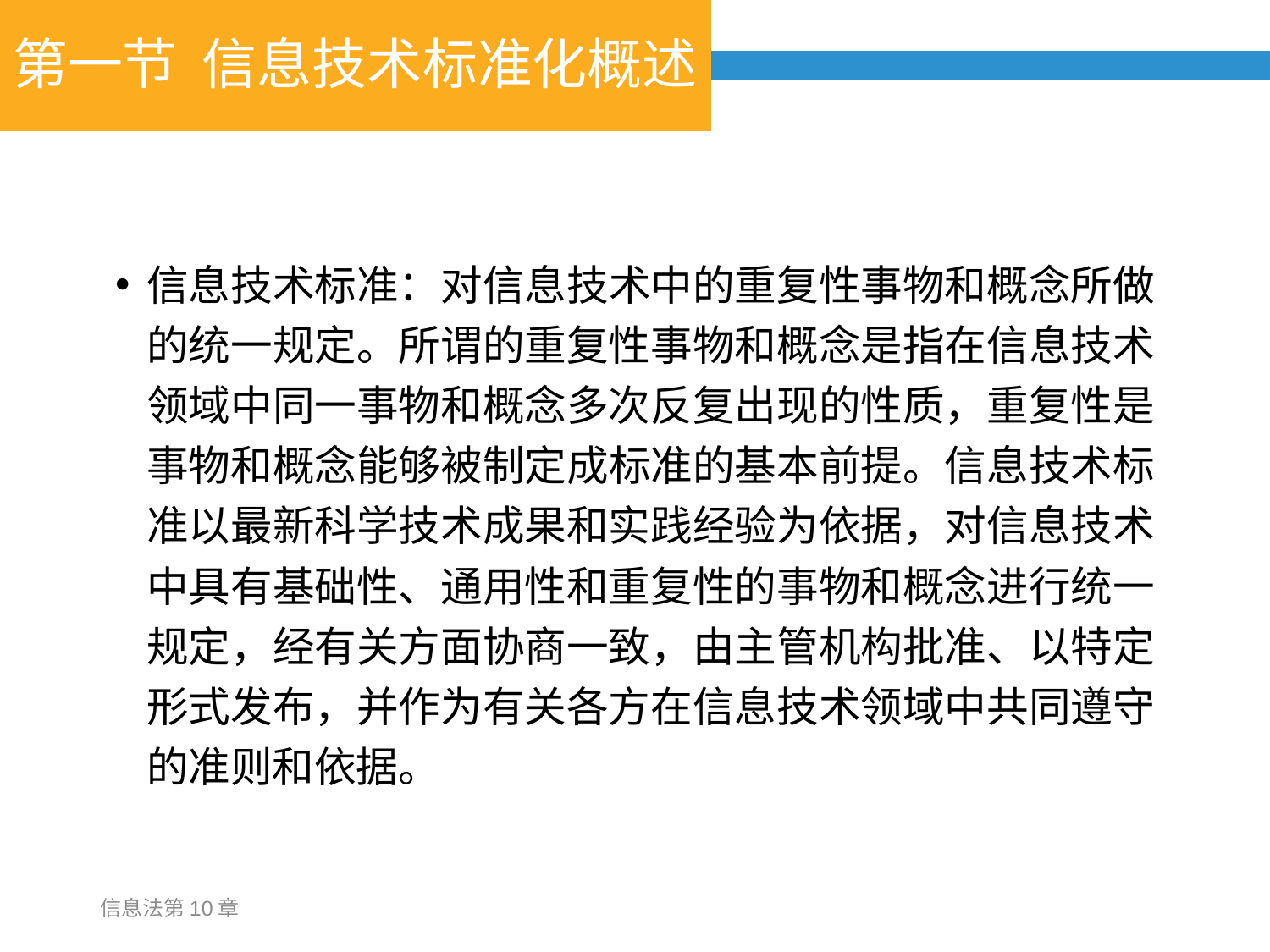

# 第一节  信息技术标准化概述
信息技术标准：对信息技术中的重复性事物和概念所做的统一规定。所谓的重复性事物和概念是指在信息技术领域中同一事物和概念多次反复出现的性质，重复性是事物和概念能够被制定成标准的基本前提。信息技术标准以最新科学技术成果和实践经验为依据，对信息技术中具有基础性、通用性和重复性的事物和概念进行统一规定，经有关方面协商一致，由主管机构批准、以特定形式发布，并作为有关各方在信息技术领域中共同遵守的准则和依据。
信息法第10章